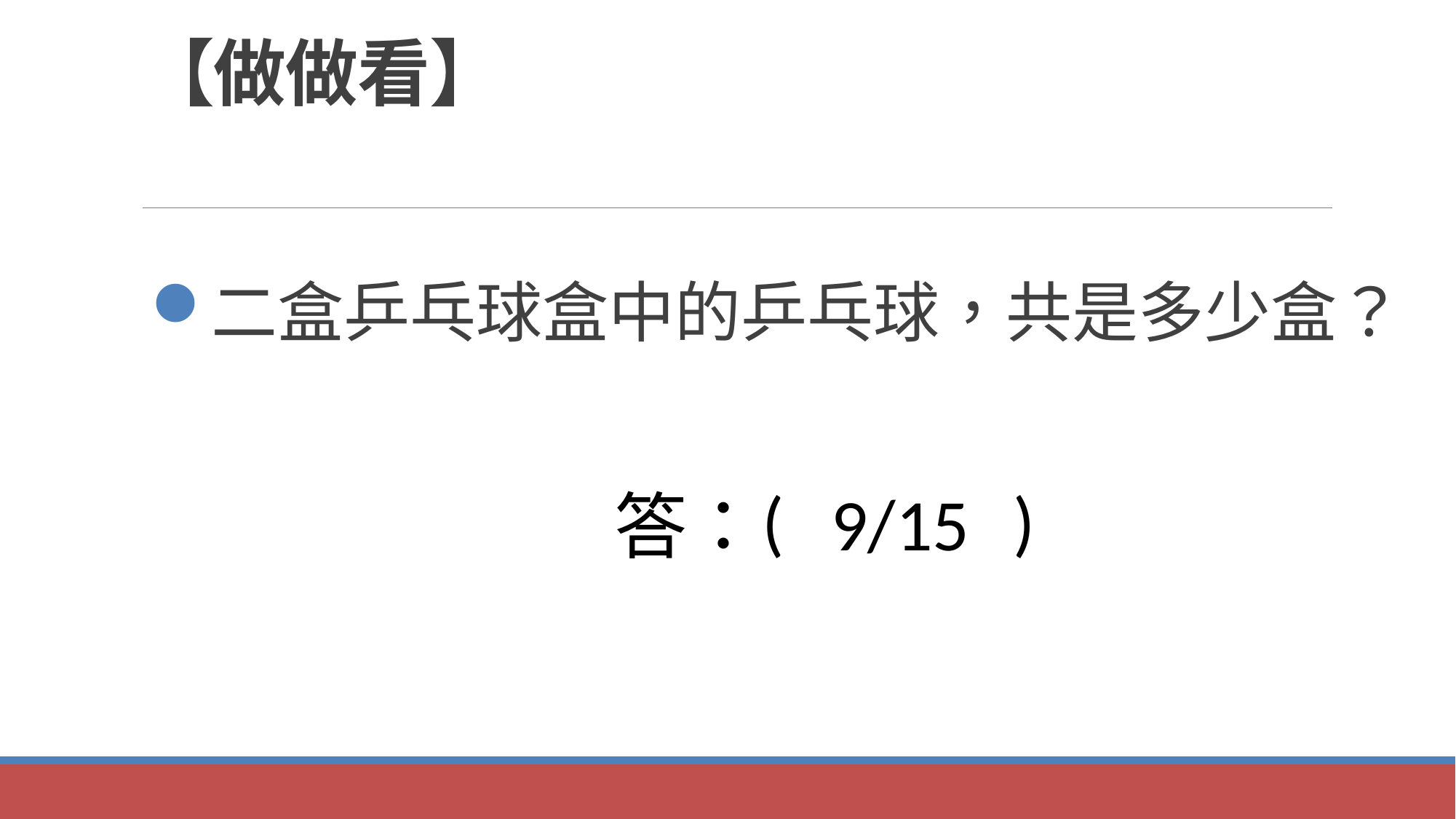

# 【做做看】

二盒乒乓球盒中的乒乓球，共是多少盒？

(              )
  9/15
答：